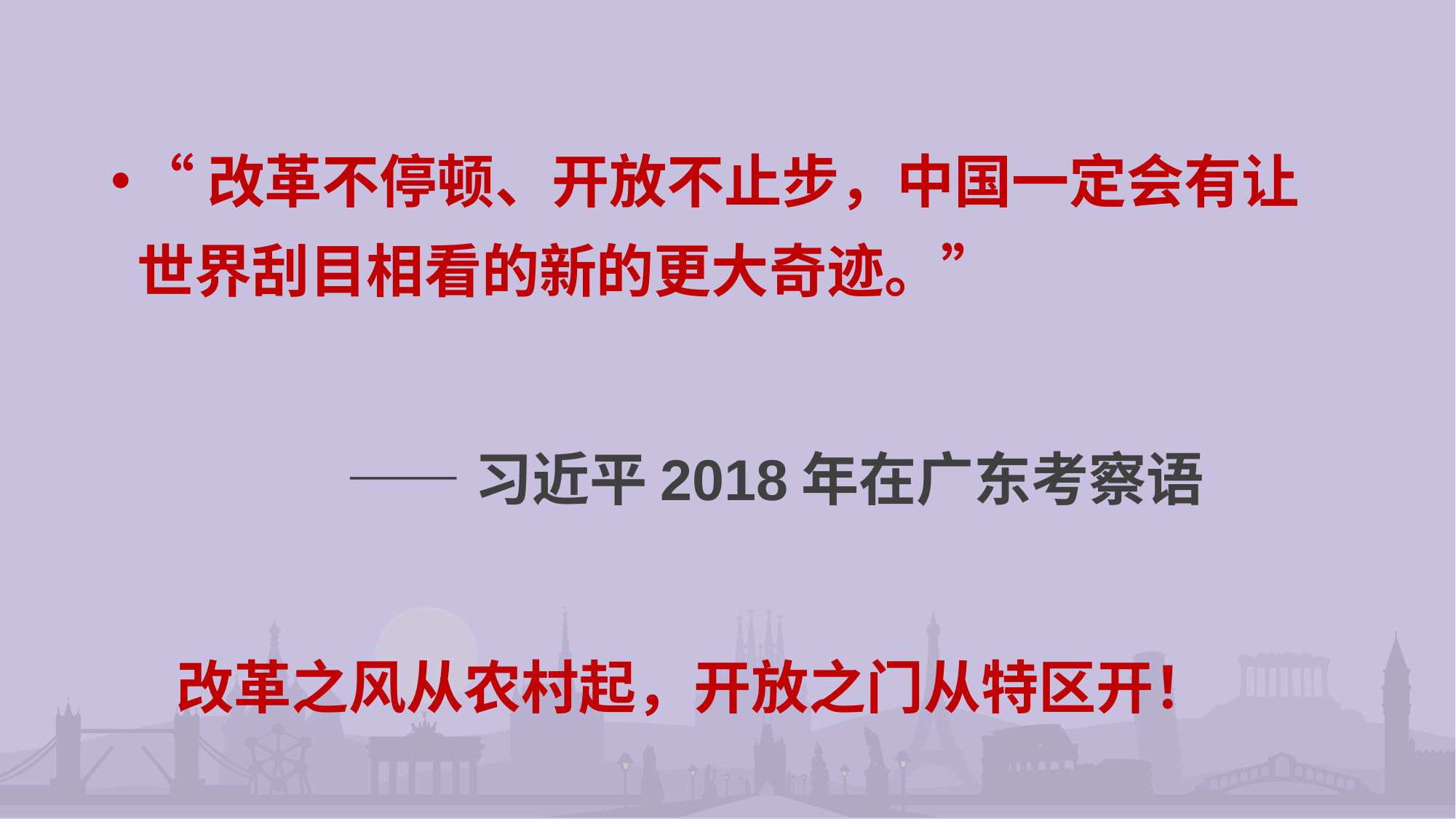

“改革不停顿、开放不止步，中国一定会有让世界刮目相看的新的更大奇迹。”

                  ——习近平2018年在广东考察语

    改革之风从农村起，开放之门从特区开！